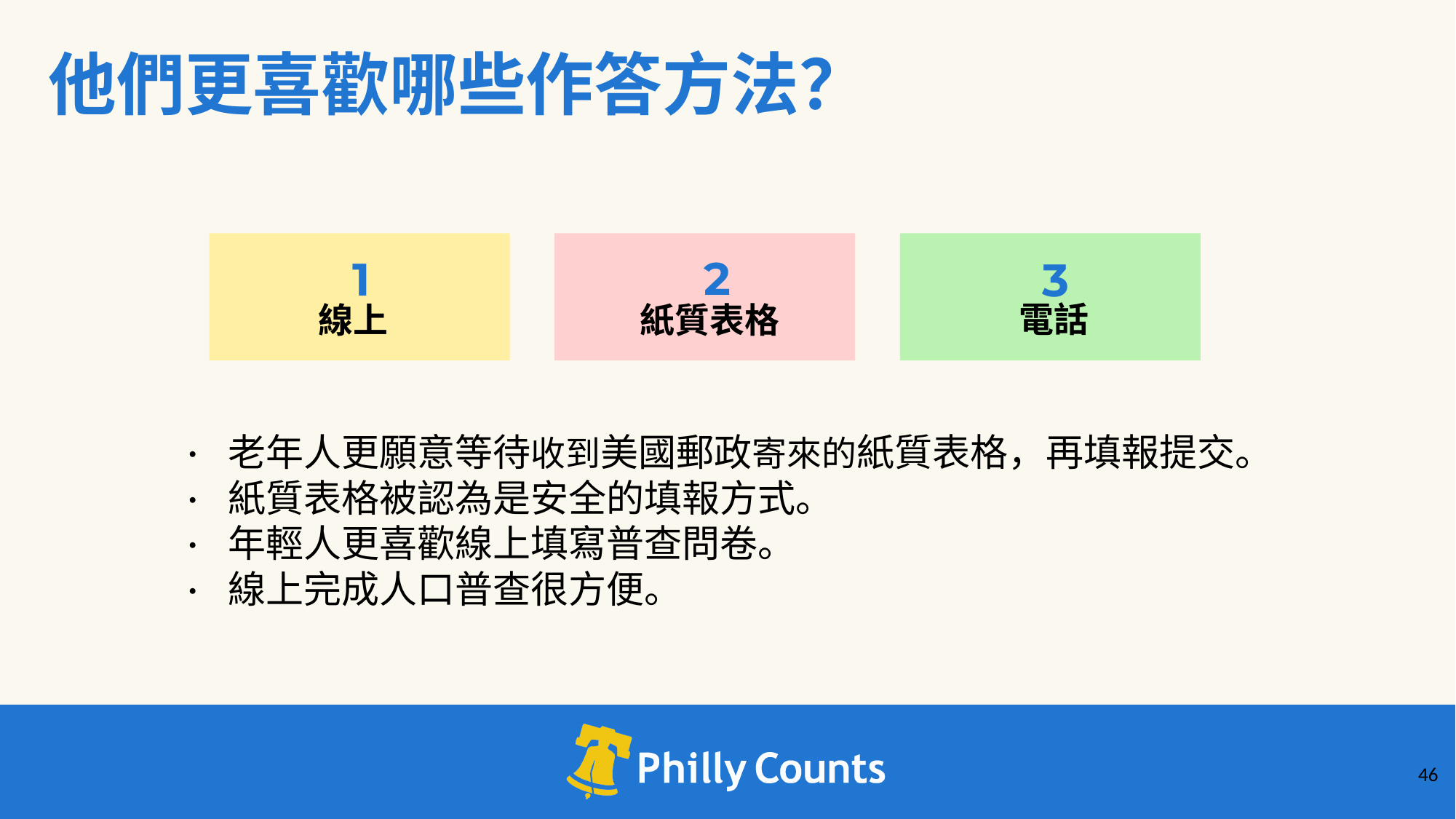

他們更喜歡哪些作答方法？

2
1
3
電話

線上

紙質表格

老年人更願意等待收到美國郵政寄來的紙質表格，再填報提交。
紙質表格被認為是安全的填報方式。
年輕人更喜歡線上填寫普查問卷。
線上完成人口普查很方便。

46